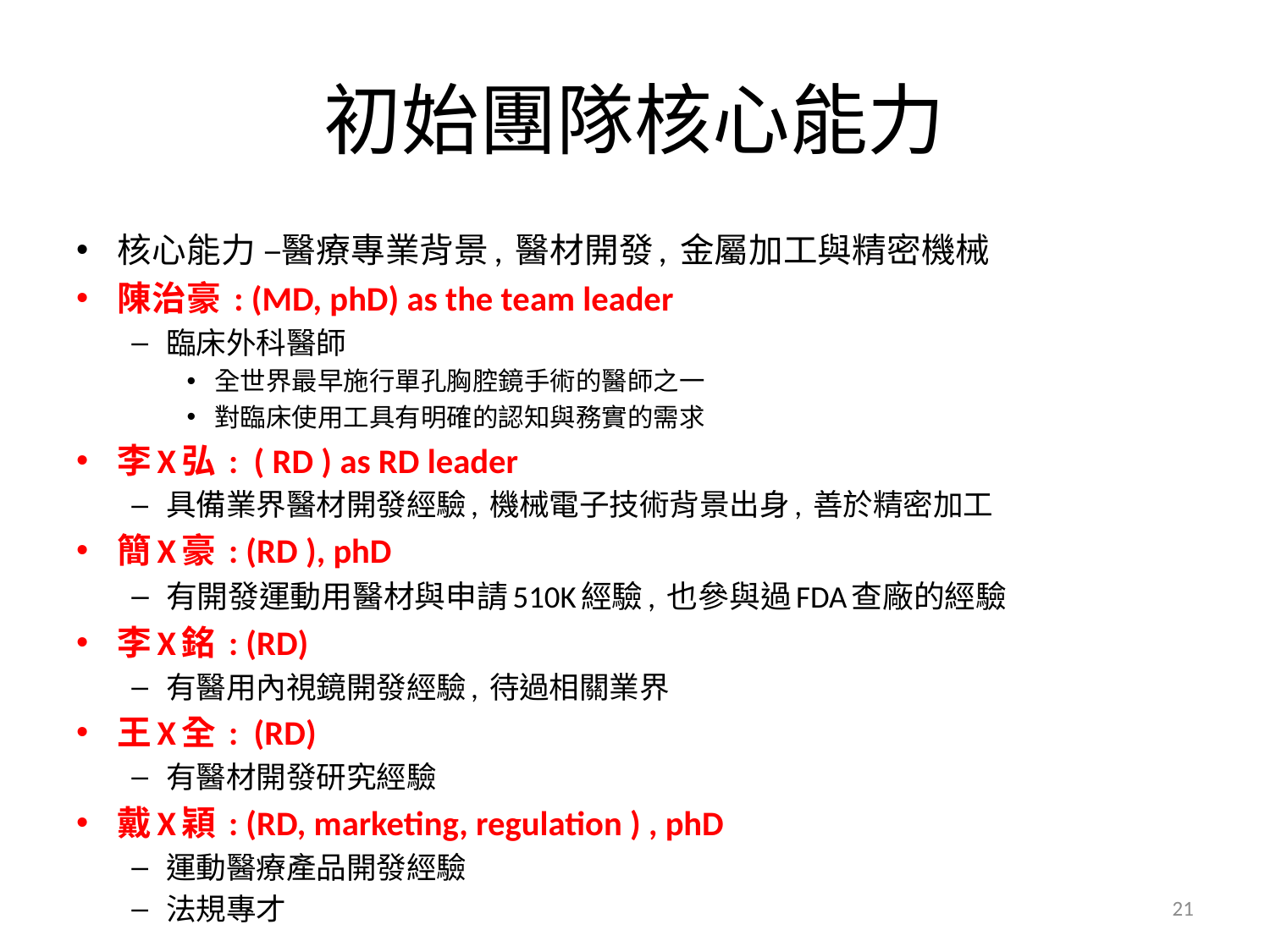

# 初始團隊核心能力
核心能力 –醫療專業背景, 醫材開發, 金屬加工與精密機械
陳治豪 : (MD, phD) as the team leader
臨床外科醫師
全世界最早施行單孔胸腔鏡手術的醫師之一
對臨床使用工具有明確的認知與務實的需求
李X弘 :  ( RD ) as RD leader
具備業界醫材開發經驗, 機械電子技術背景出身, 善於精密加工
簡X豪 : (RD ), phD
有開發運動用醫材與申請510K經驗, 也參與過FDA查廠的經驗
李X銘 : (RD)
有醫用內視鏡開發經驗, 待過相關業界
王X全 :  (RD)
有醫材開發研究經驗
戴X穎 : (RD, marketing, regulation ) , phD
運動醫療產品開發經驗
法規專才
21